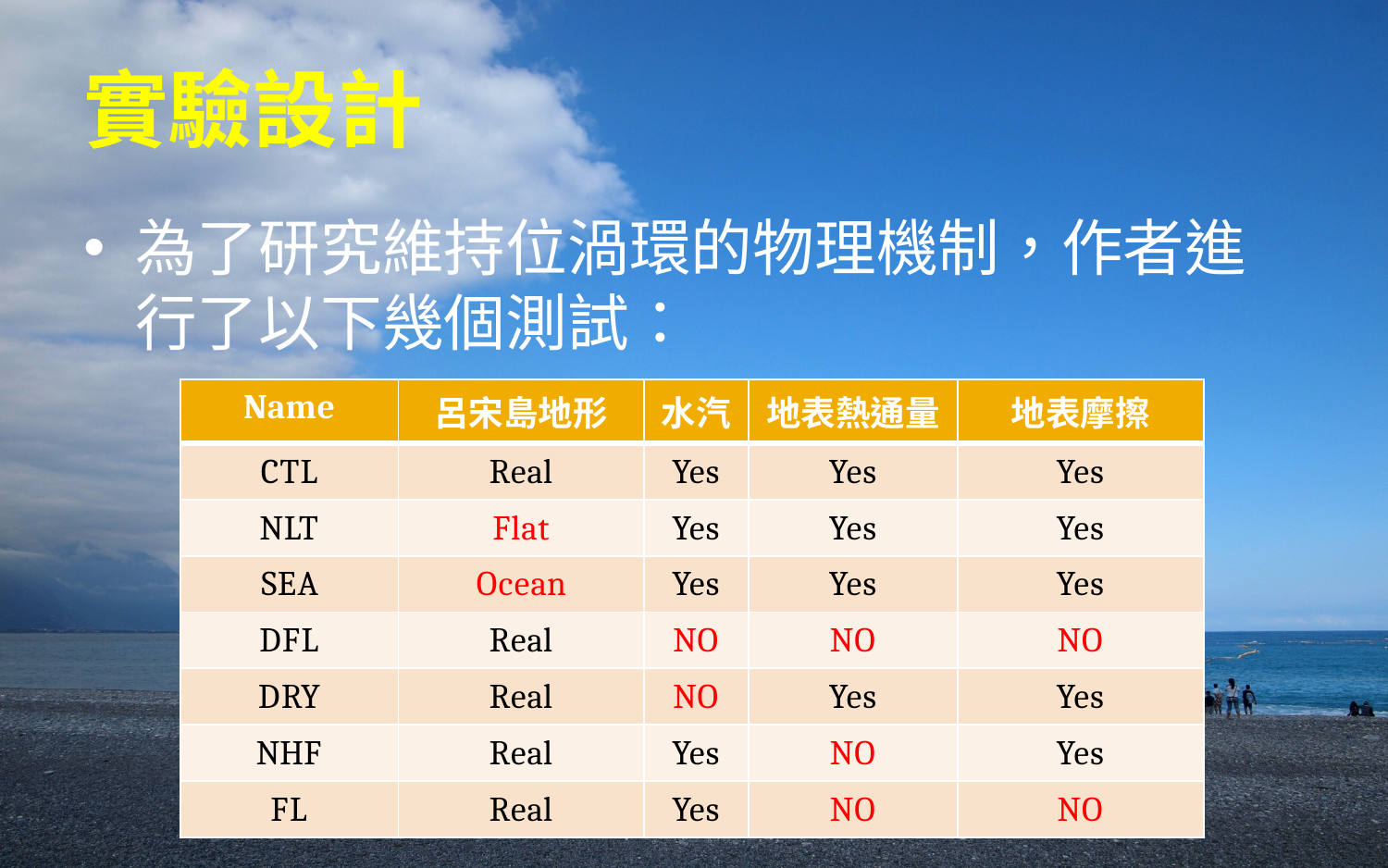

# 實驗設計
為了研究維持位渦環的物理機制，作者進行了以下幾個測試：
| Name | 呂宋島地形 | 水汽 | 地表熱通量 | 地表摩擦 |
| --- | --- | --- | --- | --- |
| CTL | Real | Yes | Yes | Yes |
| NLT | Flat | Yes | Yes | Yes |
| SEA | Ocean | Yes | Yes | Yes |
| DFL | Real | NO | NO | NO |
| DRY | Real | NO | Yes | Yes |
| NHF | Real | Yes | NO | Yes |
| FL | Real | Yes | NO | NO |